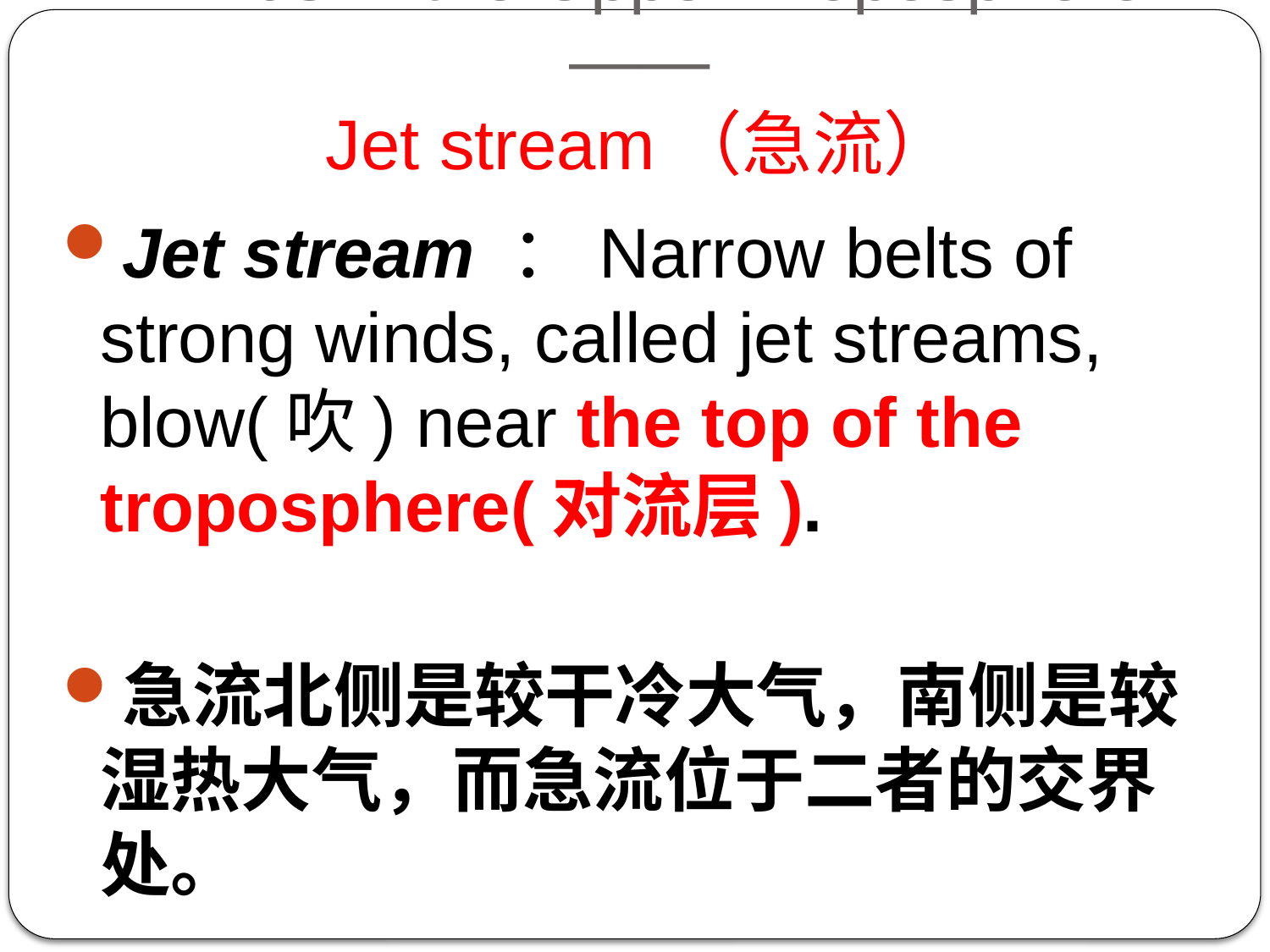

# Winds in the Upper Troposphere —— Jet stream（急流）
Jet stream ：Narrow belts of strong winds, called jet streams, blow(吹) near the top of the troposphere(对流层).

急流北侧是较干冷大气，南侧是较湿热大气，而急流位于二者的交界处。